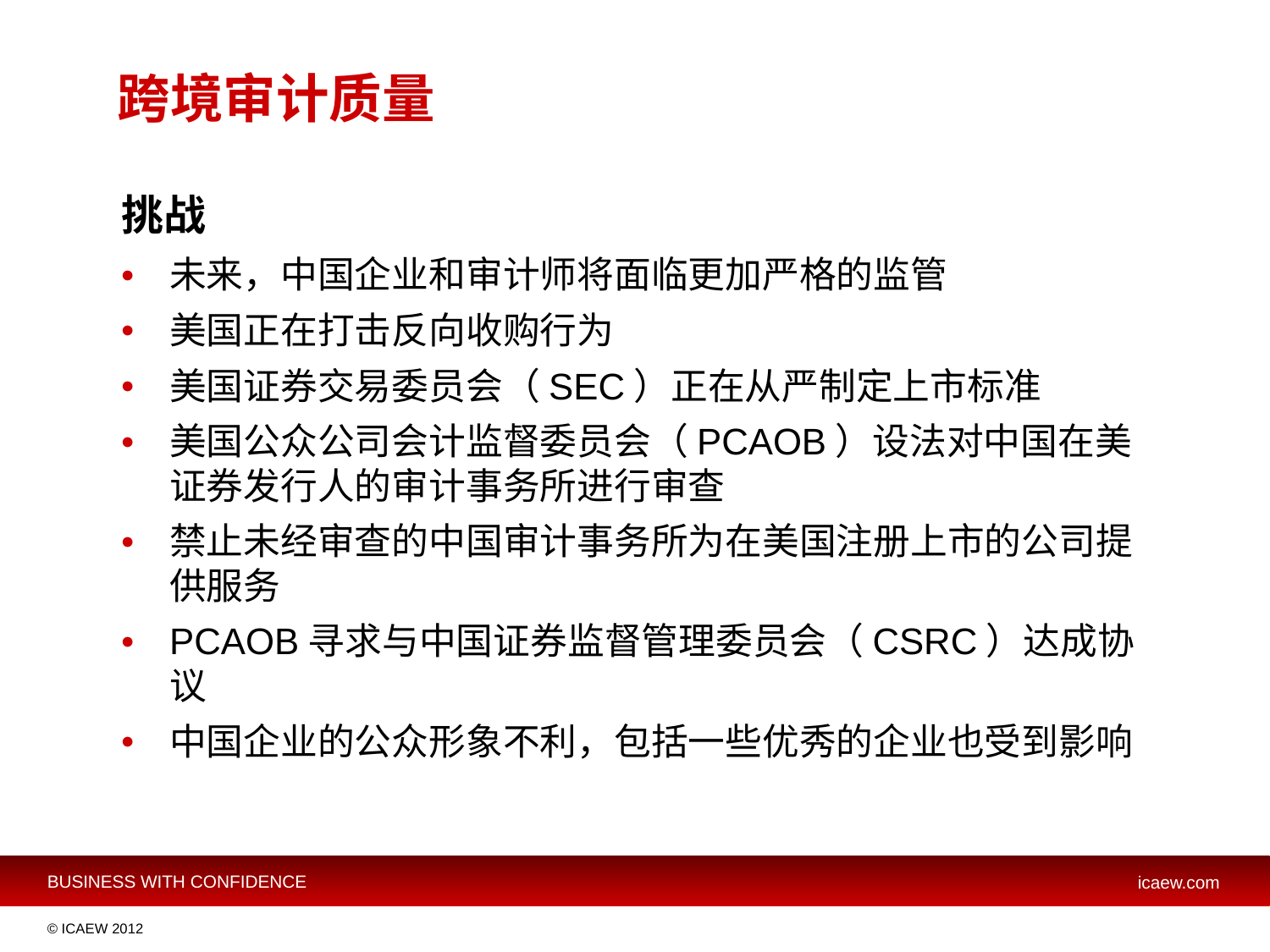

跨境审计质量
挑战
未来，中国企业和审计师将面临更加严格的监管
美国正在打击反向收购行为
美国证券交易委员会（SEC）正在从严制定上市标准
美国公众公司会计监督委员会（PCAOB）设法对中国在美证券发行人的审计事务所进行审查
禁止未经审查的中国审计事务所为在美国注册上市的公司提供服务
PCAOB寻求与中国证券监督管理委员会（CSRC）达成协议
中国企业的公众形象不利，包括一些优秀的企业也受到影响